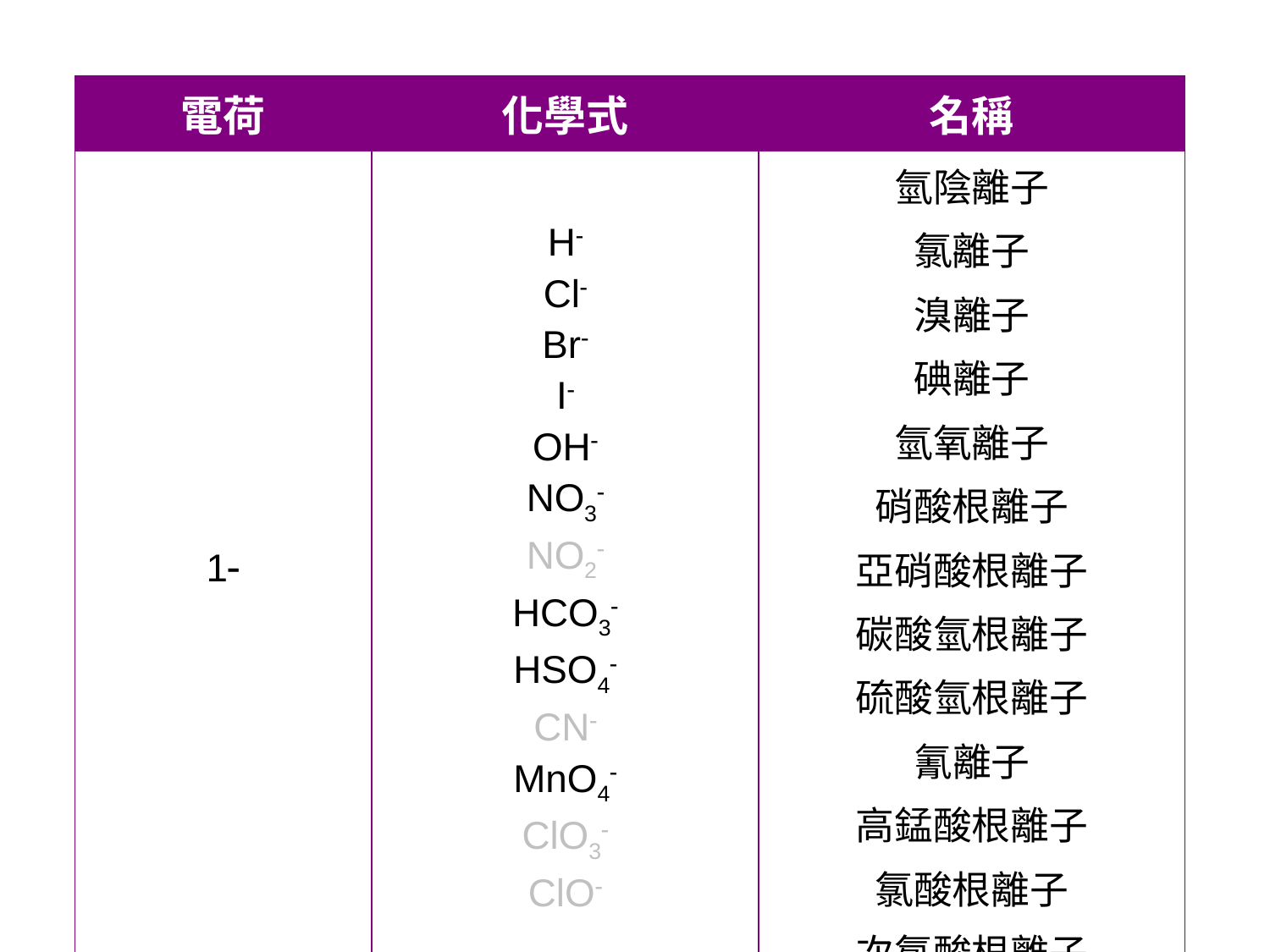

| 電荷 | 化學式 | 名稱 |
| --- | --- | --- |
| 1− | H− Cl− Br− I− OH− NO3− NO2− HCO3− HSO4− CN− MnO4− ClO3− ClO− | 氫陰離子 氯離子 溴離子 碘離子 氫氧離子 硝酸根離子 亞硝酸根離子 碳酸氫根離子 硫酸氫根離子 氰離子 高錳酸根離子 氯酸根離子 次氯酸根離子 |